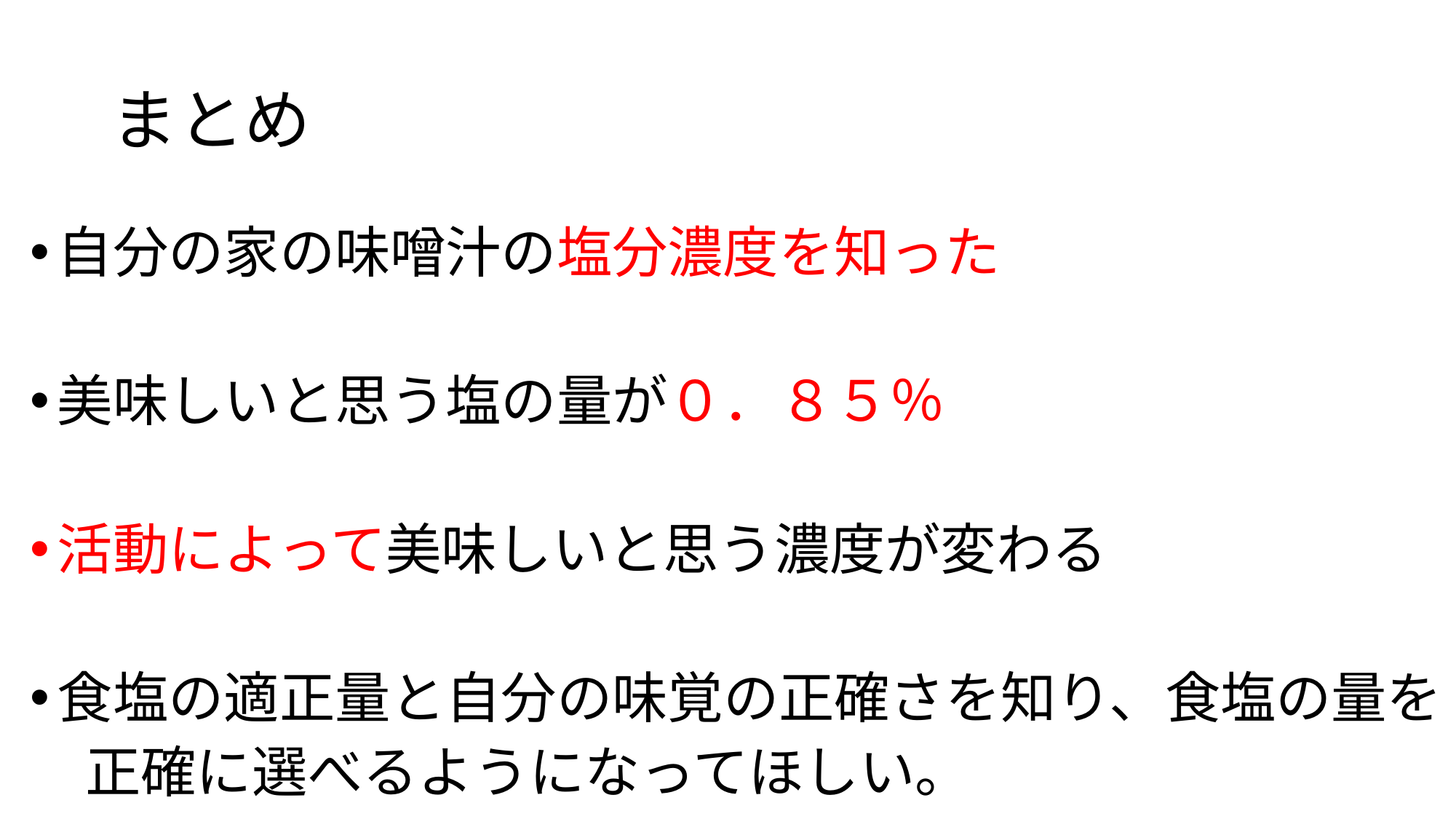

# まとめ

自分の家の味噌汁の塩分濃度を知った

美味しいと思う塩の量が０．８５％

活動によって美味しいと思う濃度が変わる

食塩の適正量と自分の味覚の正確さを知り、食塩の量を
　正確に選べるようになってほしい。